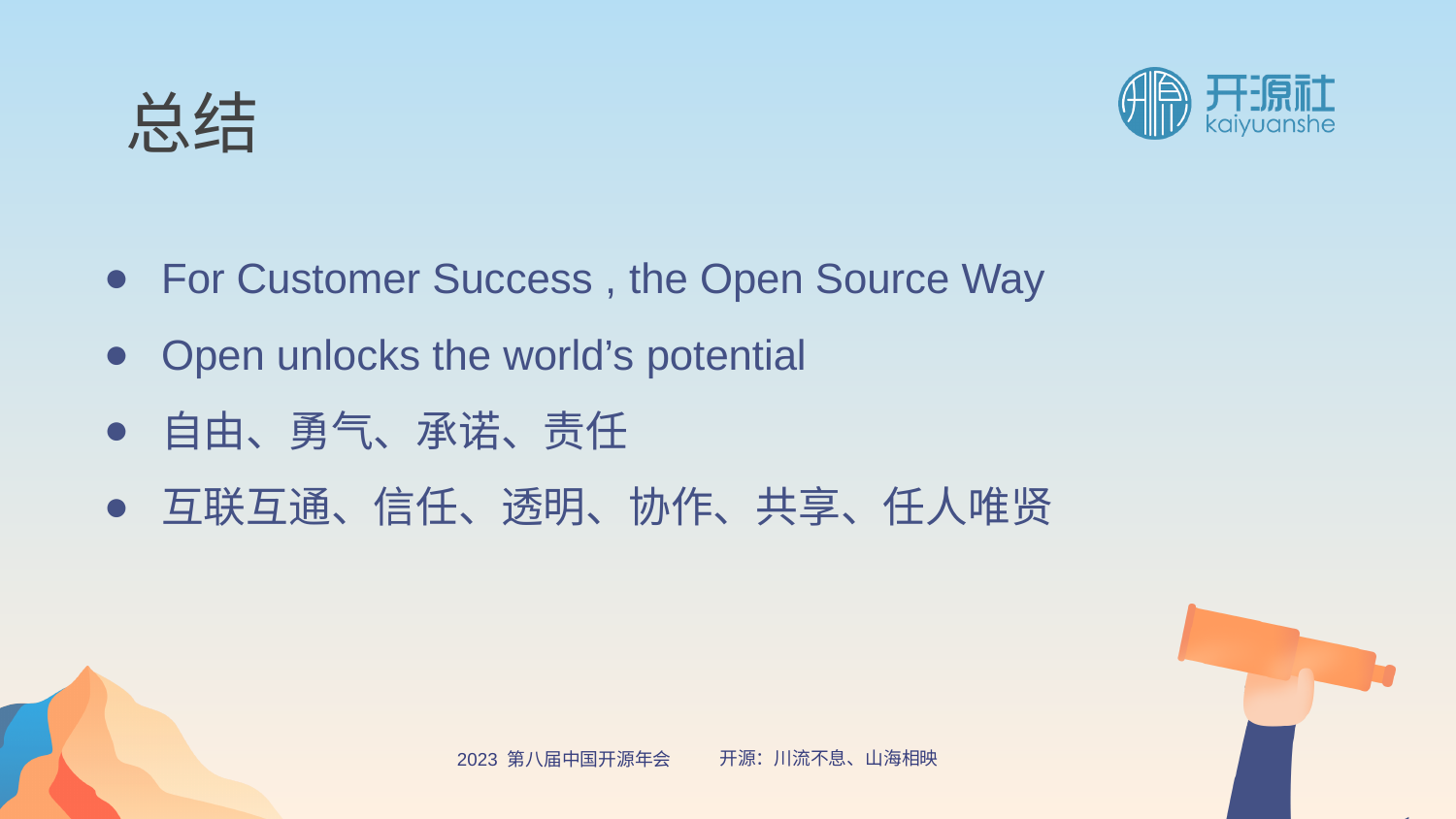

总结

For Customer Success , the Open Source Way
Open unlocks the world’s potential
自由、勇气、承诺、责任
互联互通、信任、透明、协作、共享、任人唯贤